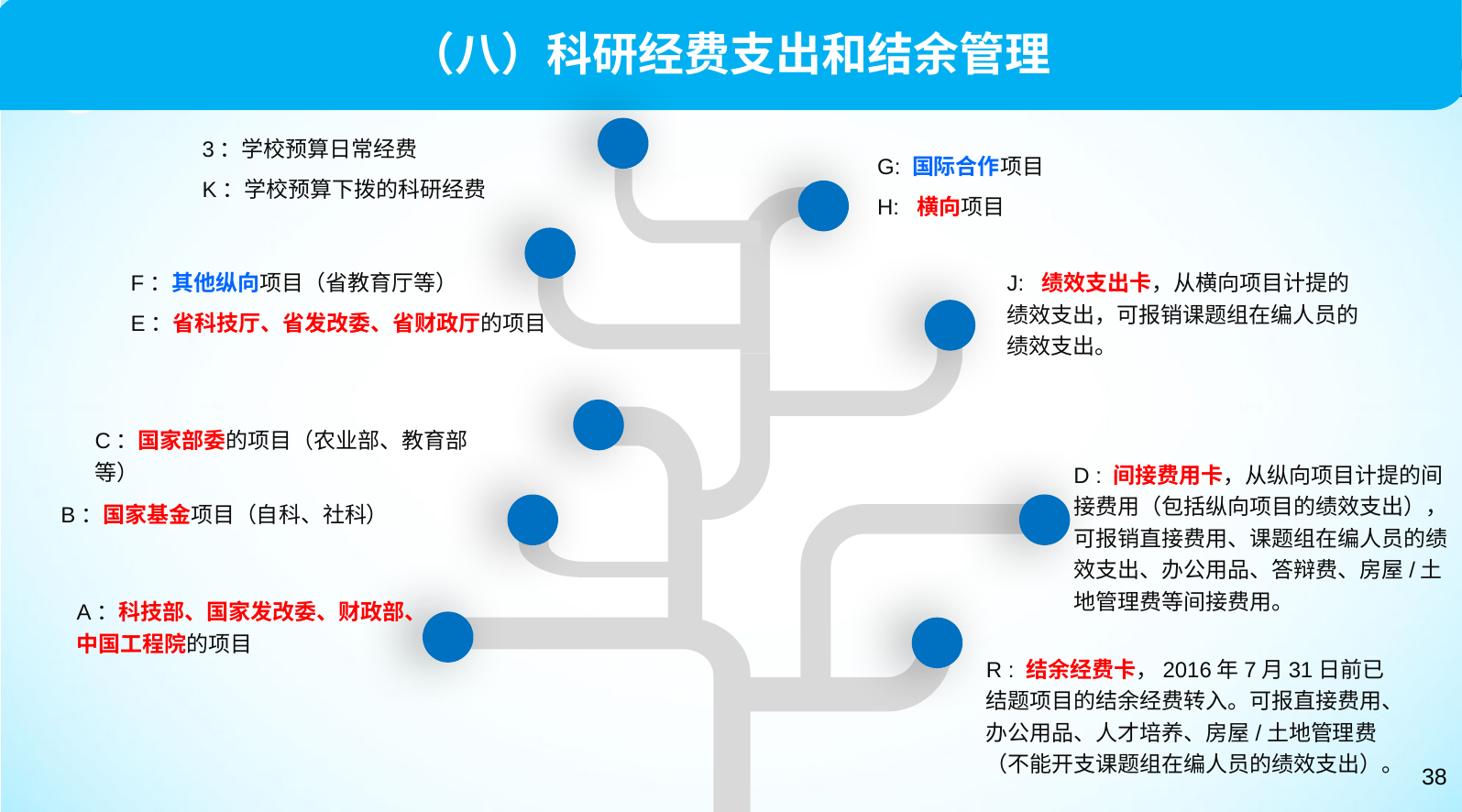

（八）科研经费支出和结余管理

3：学校预算日常经费
K：学校预算下拨的科研经费
G: 国际合作项目
H:  横向项目

F：其他纵向项目（省教育厅等）
E：省科技厅、省发改委、省财政厅的项目
J:  绩效支出卡，从横向项目计提的绩效支出，可报销课题组在编人员的绩效支出。

C：国家部委的项目（农业部、教育部等）
D : 间接费用卡，从纵向项目计提的间接费用（包括纵向项目的绩效支出），可报销直接费用、课题组在编人员的绩效支出、办公用品、答辩费、房屋/土地管理费等间接费用。
B：国家基金项目（自科、社科）

A：科技部、国家发改委、财政部、中国工程院的项目

R : 结余经费卡，2016年7月31日前已结题项目的结余经费转入。可报直接费用、办公用品、人才培养、房屋/土地管理费（不能开支课题组在编人员的绩效支出）。
38